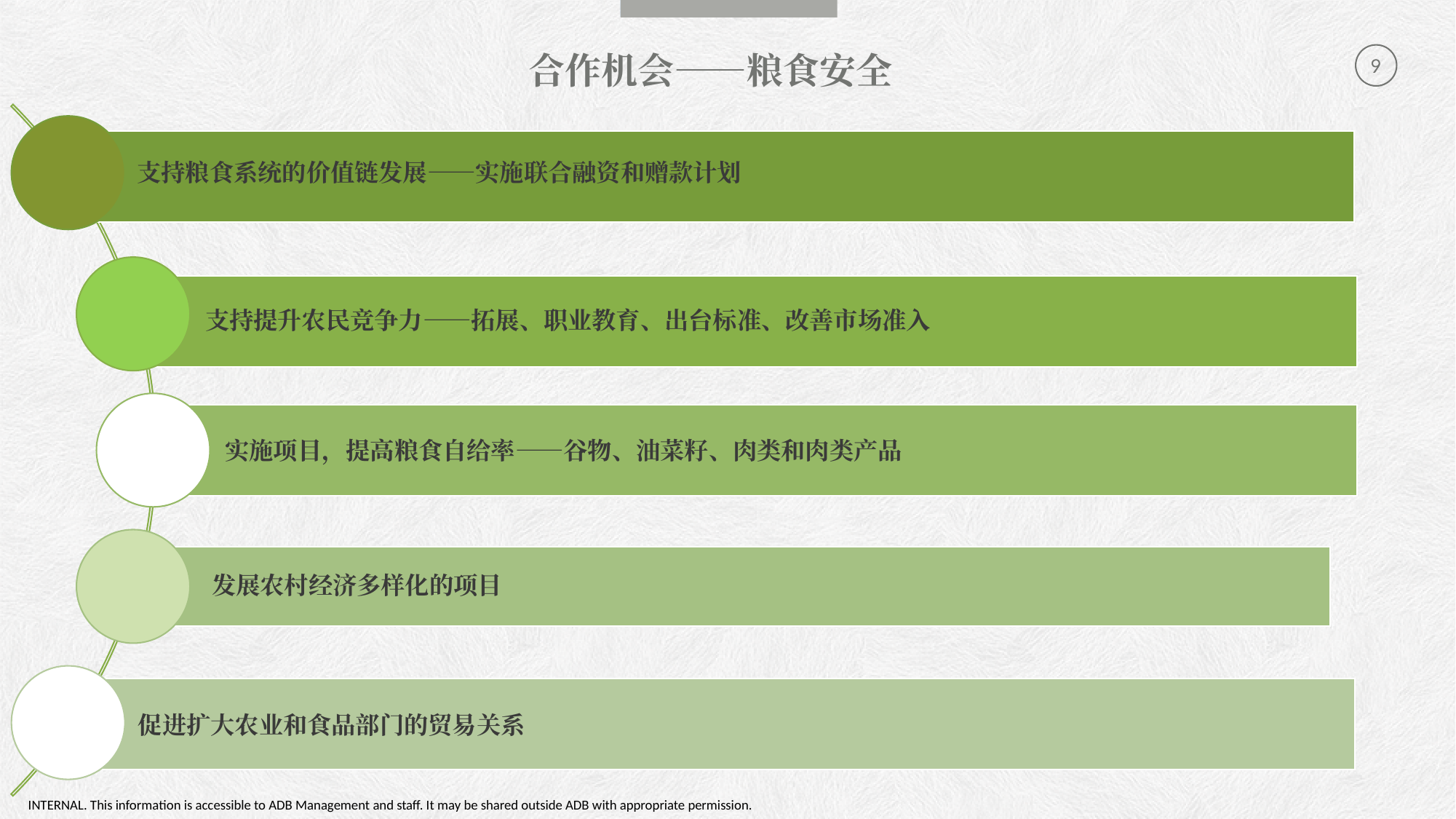

合作机会——粮食安全

支持粮食系统的价值链发展——实施联合融资和赠款计划

支持提升农民竞争力——拓展、职业教育、出台标准、改善市场准入

实施项目，提高粮食自给率——谷物、油菜籽、肉类和肉类产品

发展农村经济多样化的项目

促进扩大农业和食品部门的贸易关系